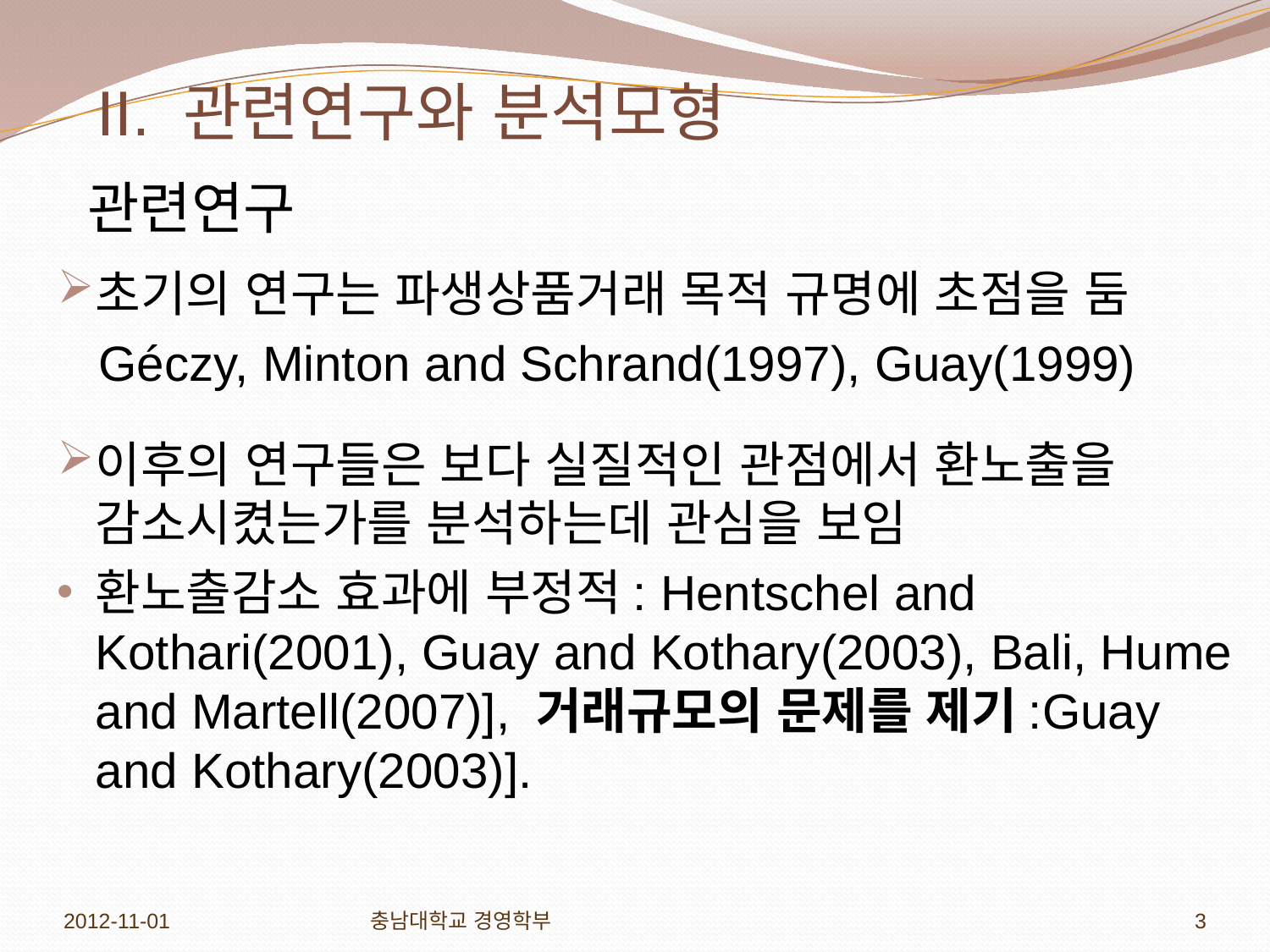

II. 관련연구와 분석모형
관련연구
초기의 연구는 파생상품거래 목적 규명에 초점을 둠
   Géczy, Minton and Schrand(1997), Guay(1999)
이후의 연구들은 보다 실질적인 관점에서 환노출을 감소시켰는가를 분석하는데 관심을 보임
환노출감소 효과에 부정적: Hentschel and Kothari(2001), Guay and Kothary(2003), Bali, Hume and Martell(2007)], 거래규모의 문제를 제기:Guay and Kothary(2003)].

2012-11-01
충남대학교 경영학부
3